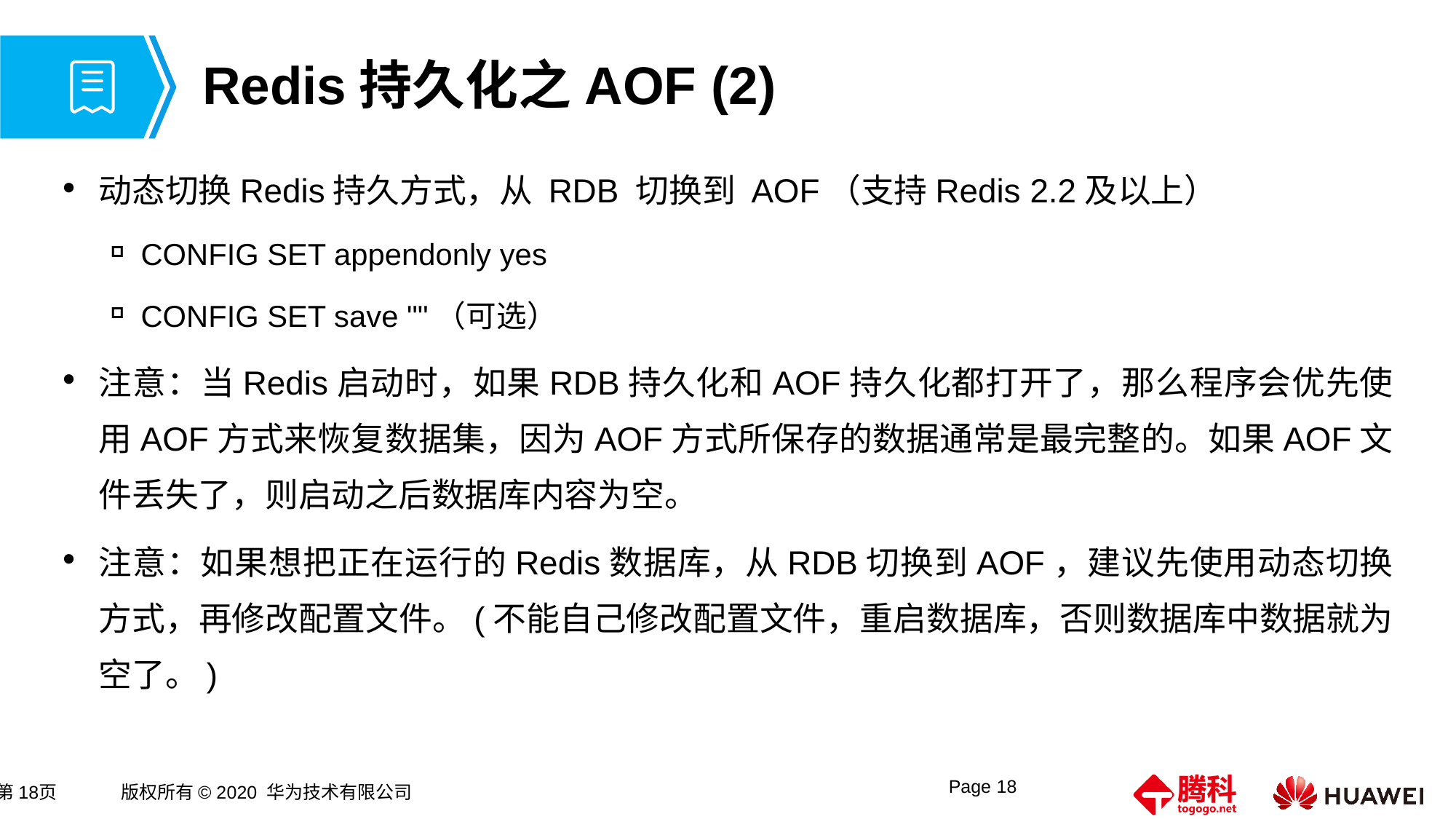

# Redis持久化之AOF (2)
动态切换Redis持久方式，从 RDB 切换到 AOF（支持Redis 2.2及以上）
CONFIG SET appendonly yes
CONFIG SET save ""（可选）
注意：当Redis启动时，如果RDB持久化和AOF持久化都打开了，那么程序会优先使用AOF方式来恢复数据集，因为AOF方式所保存的数据通常是最完整的。如果AOF文件丢失了，则启动之后数据库内容为空。
注意：如果想把正在运行的Redis数据库，从RDB切换到AOF，建议先使用动态切换方式，再修改配置文件。(不能自己修改配置文件，重启数据库，否则数据库中数据就为空了。)